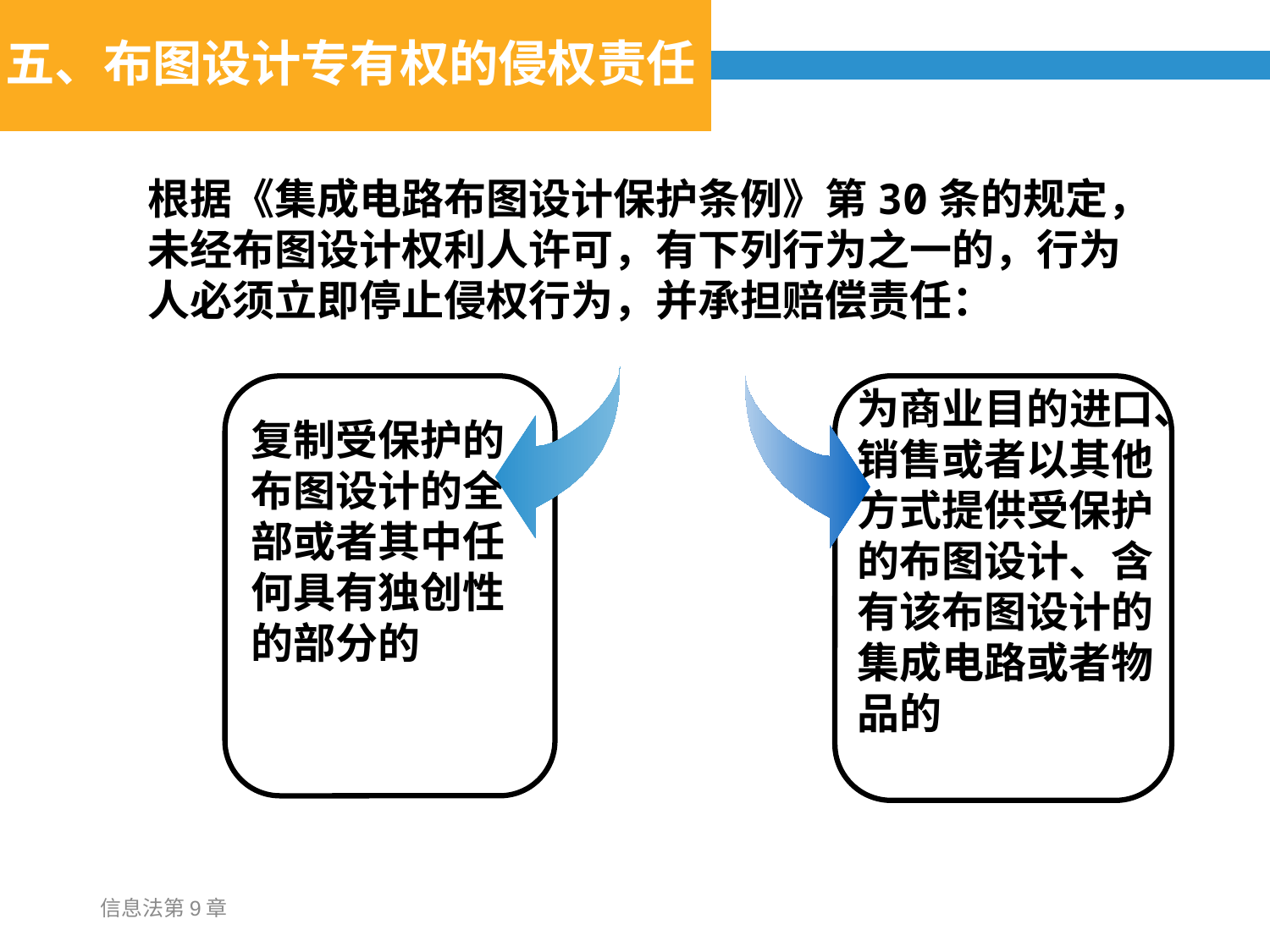

# 五、布图设计专有权的侵权责任
根据《集成电路布图设计保护条例》第30条的规定，未经布图设计权利人许可，有下列行为之一的，行为人必须立即停止侵权行为，并承担赔偿责任：

复制受保护的布图设计的全部或者其中任何具有独创性的部分的

为商业目的进口、销售或者以其他方式提供受保护的布图设计、含有该布图设计的集成电路或者物品的
信息法第9章